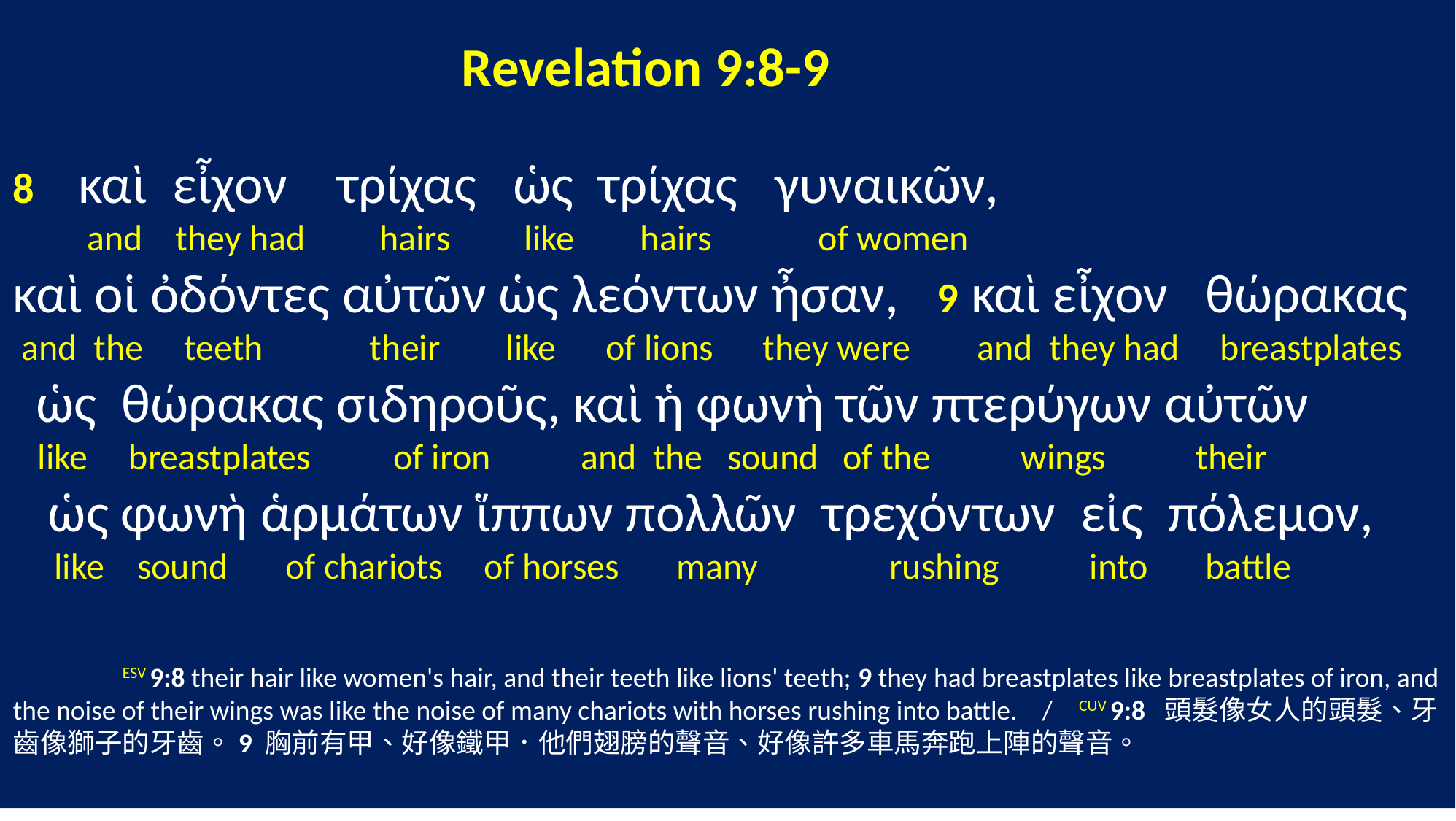

Revelation 9:8-9

8    καὶ  εἶχον    τρίχας   ὡς  τρίχας   γυναικῶν,
         and    they had         hairs         like        hairs             of women
καὶ οἱ ὀδόντες αὐτῶν ὡς λεόντων ἦσαν,   9 καὶ εἶχον   θώρακας
 and  the     teeth             their        like      of lions      they were        and  they had     breastplates
  ὡς  θώρακας σιδηροῦς, καὶ ἡ φωνὴ τῶν πτερύγων αὐτῶν
   like     breastplates          of iron           and  the   sound   of the           wings           their
   ὡς φωνὴ ἁρμάτων ἵππων πολλῶν  τρεχόντων  εἰς  πόλεμον,
     like    sound       of chariots     of horses       many                rushing           into       battle

	ESV 9:8 their hair like women's hair, and their teeth like lions' teeth; 9 they had breastplates like breastplates of iron, and the noise of their wings was like the noise of many chariots with horses rushing into battle.    /    CUV 9:8  頭髮像女人的頭髮、牙齒像獅子的牙齒。9 胸前有甲、好像鐵甲．他們翅膀的聲音、好像許多車馬奔跑上陣的聲音。